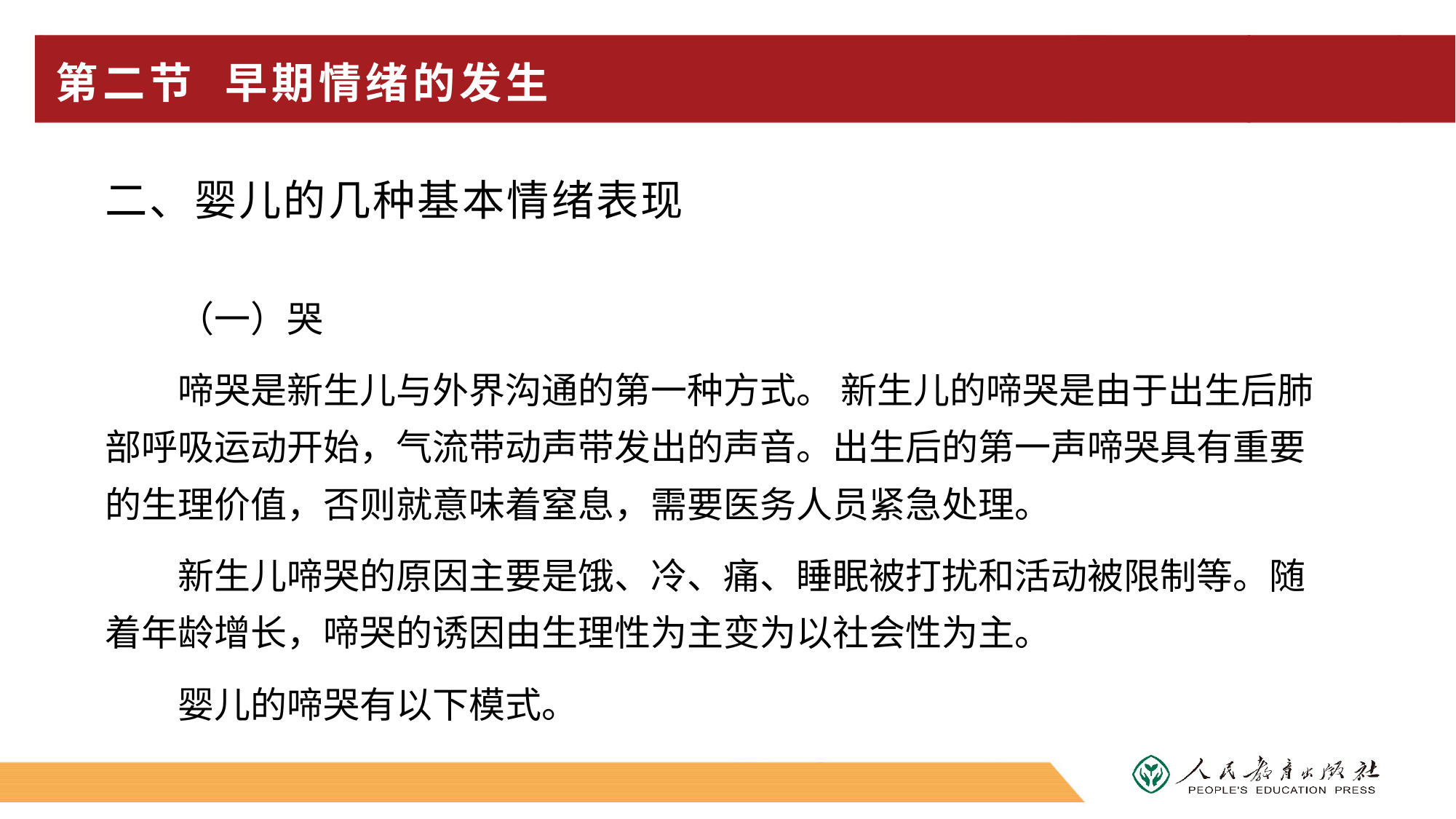

# 第二节  早期情绪的发生
二、婴儿的几种基本情绪表现
（一）哭
啼哭是新生儿与外界沟通的第一种方式。 新生儿的啼哭是由于出生后肺部呼吸运动开始，气流带动声带发出的声音。出生后的第一声啼哭具有重要的生理价值，否则就意味着窒息，需要医务人员紧急处理。
新生儿啼哭的原因主要是饿、冷、痛、睡眠被打扰和活动被限制等。随着年龄增长，啼哭的诱因由生理性为主变为以社会性为主。
婴儿的啼哭有以下模式。